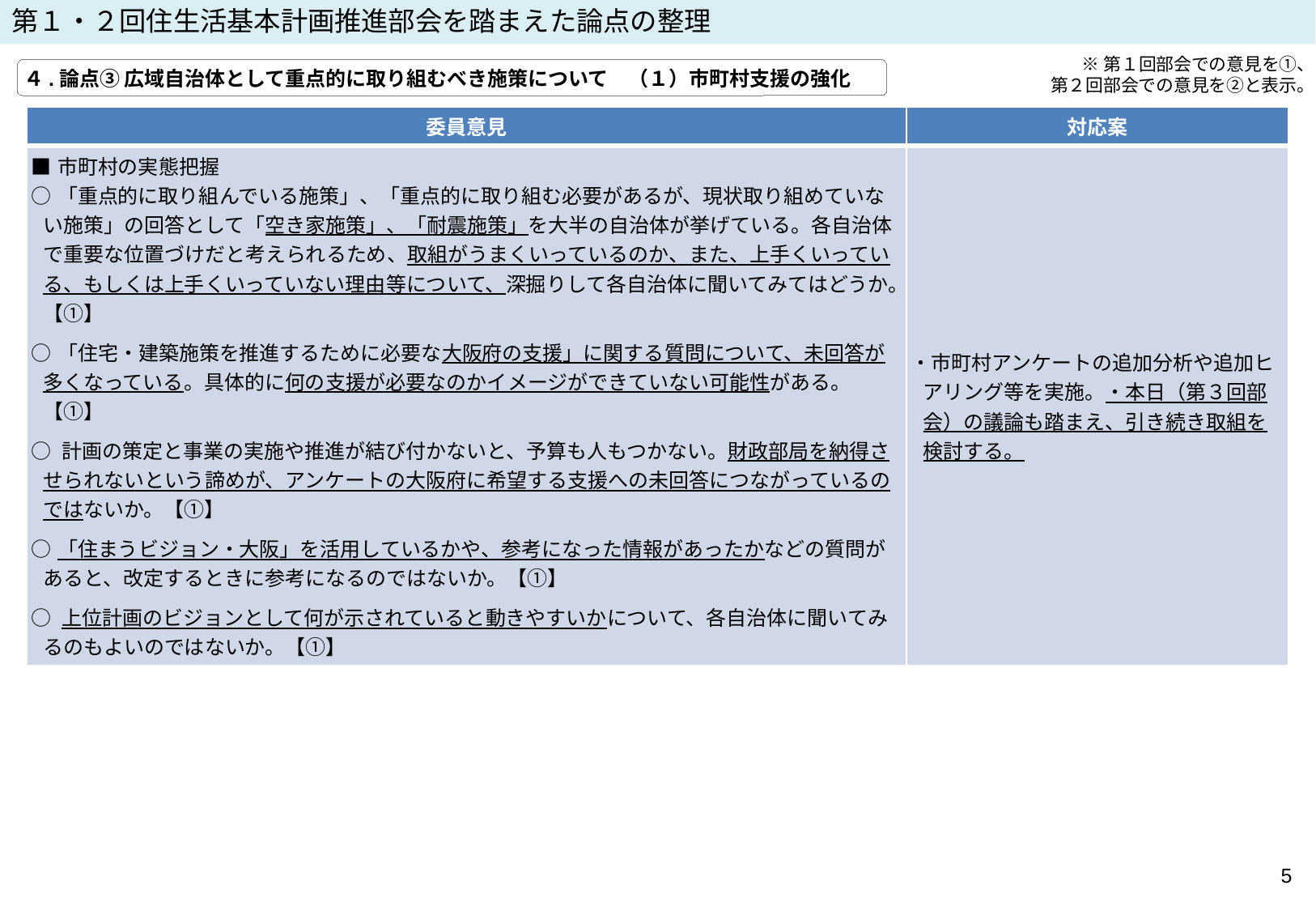

第１・２回住生活基本計画推進部会を踏まえた論点の整理
※第１回部会での意見を①、
第２回部会での意見を②と表示。
４.論点③ 広域自治体として重点的に取り組むべき施策について　（１）市町村支援の強化
| 委員意見 | 対応案 |
| --- | --- |
| ■市町村の実態把握 ○「重点的に取り組んでいる施策」、「重点的に取り組む必要があるが、現状取り組めていない施策」の回答として「空き家施策」、「耐震施策」を大半の自治体が挙げている。各自治体で重要な位置づけだと考えられるため、取組がうまくいっているのか、また、上手くいっている、もしくは上手くいっていない理由等について、深掘りして各自治体に聞いてみてはどうか。【①】 ○「住宅・建築施策を推進するために必要な大阪府の支援」に関する質問について、未回答が多くなっている。具体的に何の支援が必要なのかイメージができていない可能性がある。【①】 ○ 計画の策定と事業の実施や推進が結び付かないと、予算も人もつかない。財政部局を納得させられないという諦めが、アンケートの大阪府に希望する支援への未回答につながっているのではないか。【①】 ○「住まうビジョン・大阪」を活用しているかや、参考になった情報があったかなどの質問があると、改定するときに参考になるのではないか。【①】 ○ 上位計画のビジョンとして何が示されていると動きやすいかについて、各自治体に聞いてみるのもよいのではないか。【①】 | ・市町村アンケートの追加分析や追加ヒアリング等を実施。・本日（第３回部会）の議論も踏まえ、引き続き取組を検討する。 |
5